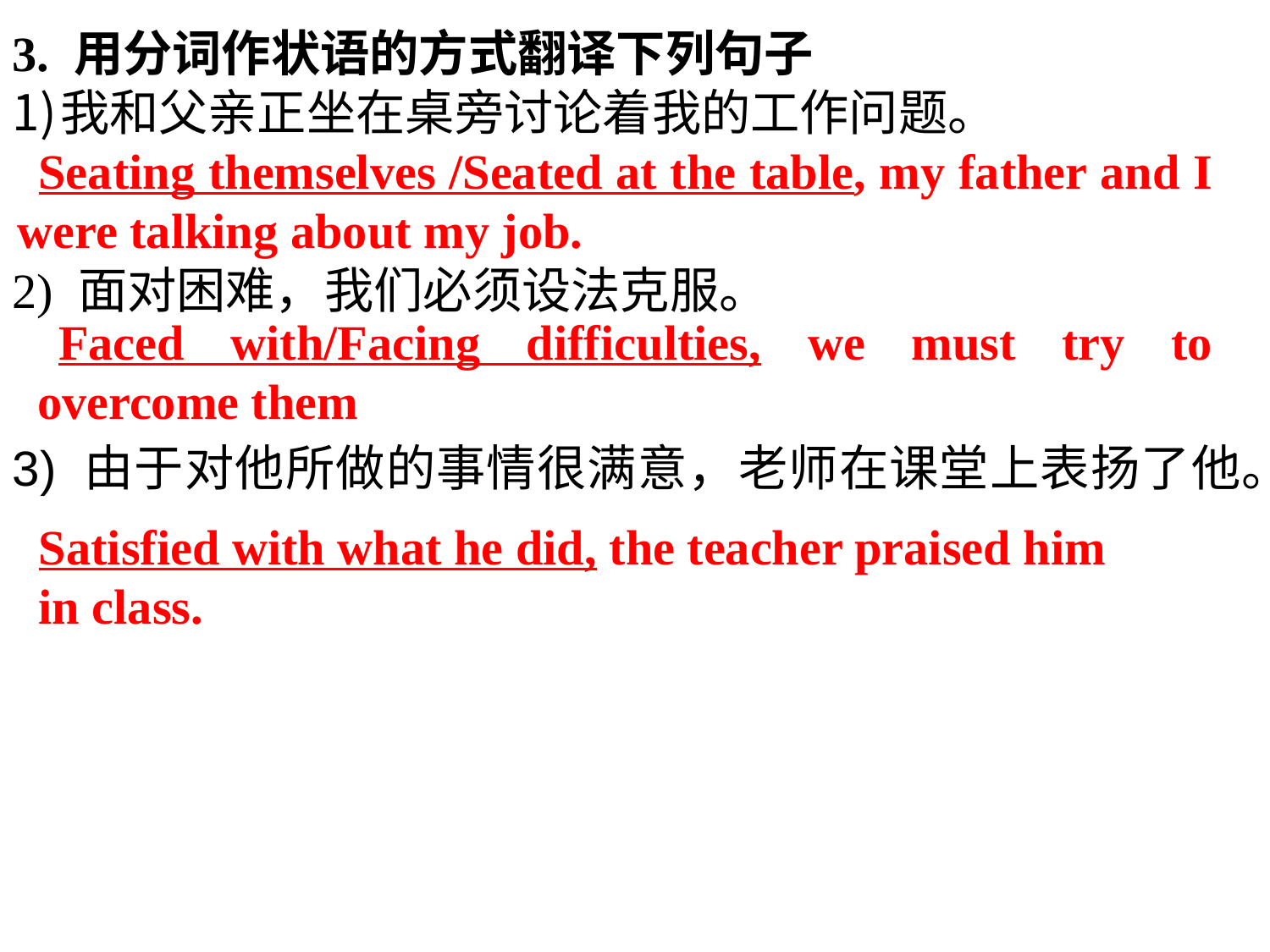

3. 用分词作状语的方式翻译下列句子
我和父亲正坐在桌旁讨论着我的工作问题。

2) 面对困难，我们必须设法克服。

3) 由于对他所做的事情很满意，老师在课堂上表扬了他。

Seating themselves /Seated at the table, my father and I were talking about my job.
Faced with/Facing difficulties, we must try to overcome them
Satisfied with what he did, the teacher praised him
in class.